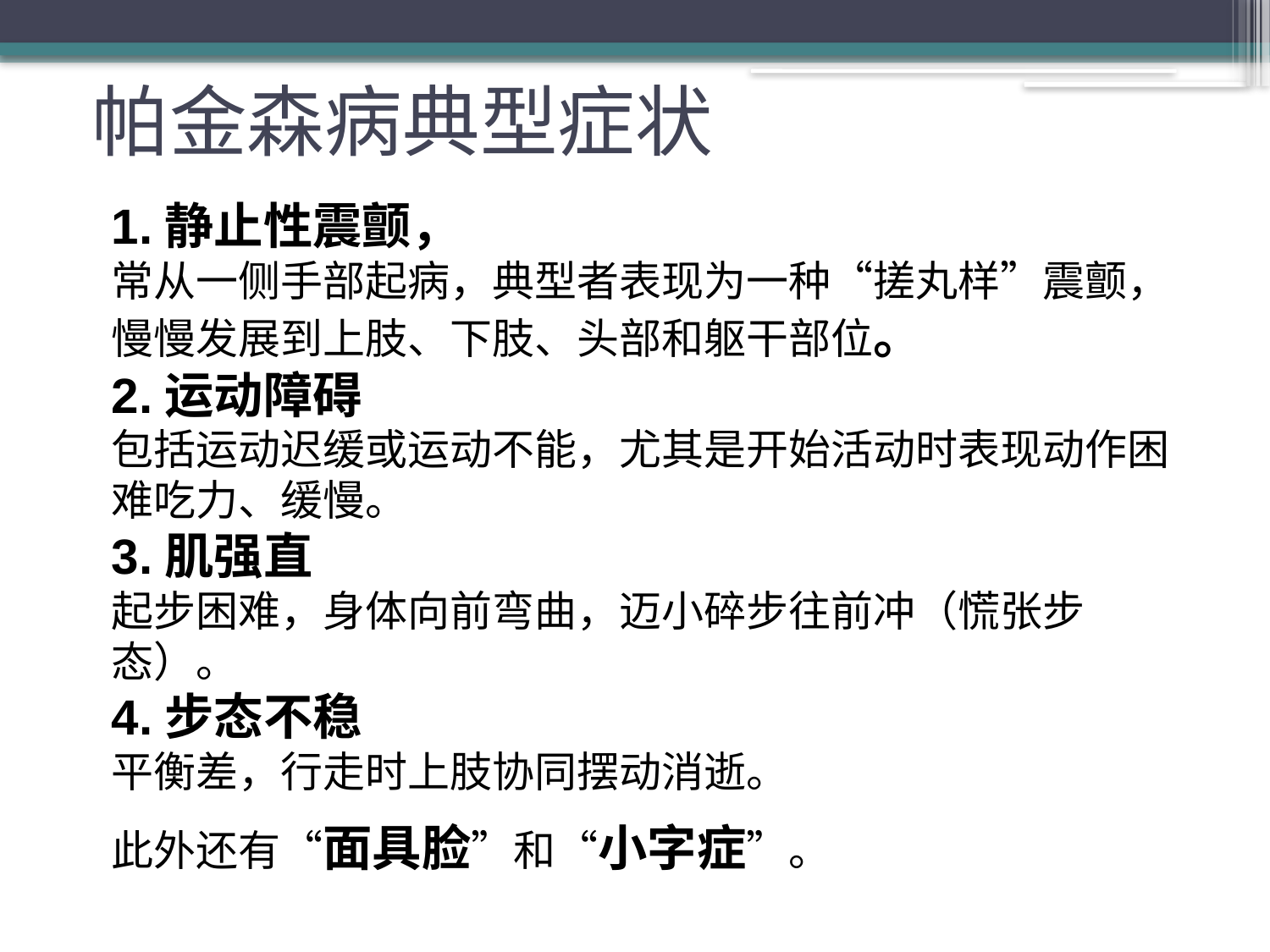

# 帕金森病典型症状
1.静止性震颤，
常从一侧手部起病，典型者表现为一种“搓丸样”震颤，慢慢发展到上肢、下肢、头部和躯干部位。
2.运动障碍
包括运动迟缓或运动不能，尤其是开始活动时表现动作困难吃力、缓慢。
3.肌强直
起步困难，身体向前弯曲，迈小碎步往前冲（慌张步态）。
4.步态不稳
平衡差，行走时上肢协同摆动消逝。
此外还有“面具脸”和“小字症”。